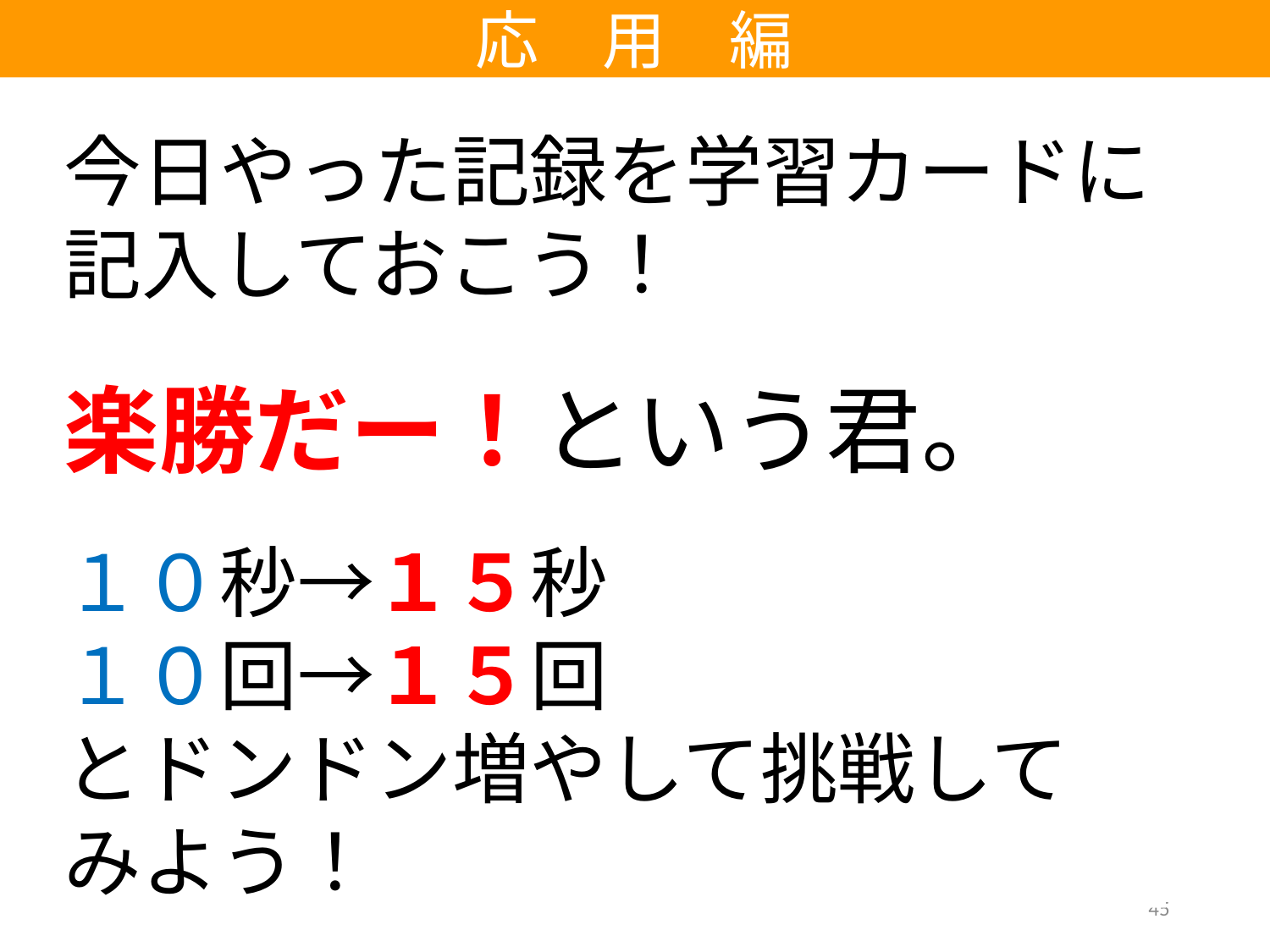

応　用　編
今日やった記録を学習カードに記入しておこう！
楽勝だー！という君。
１０秒→１５秒
１０回→１５回
とドンドン増やして挑戦して
みよう！
45